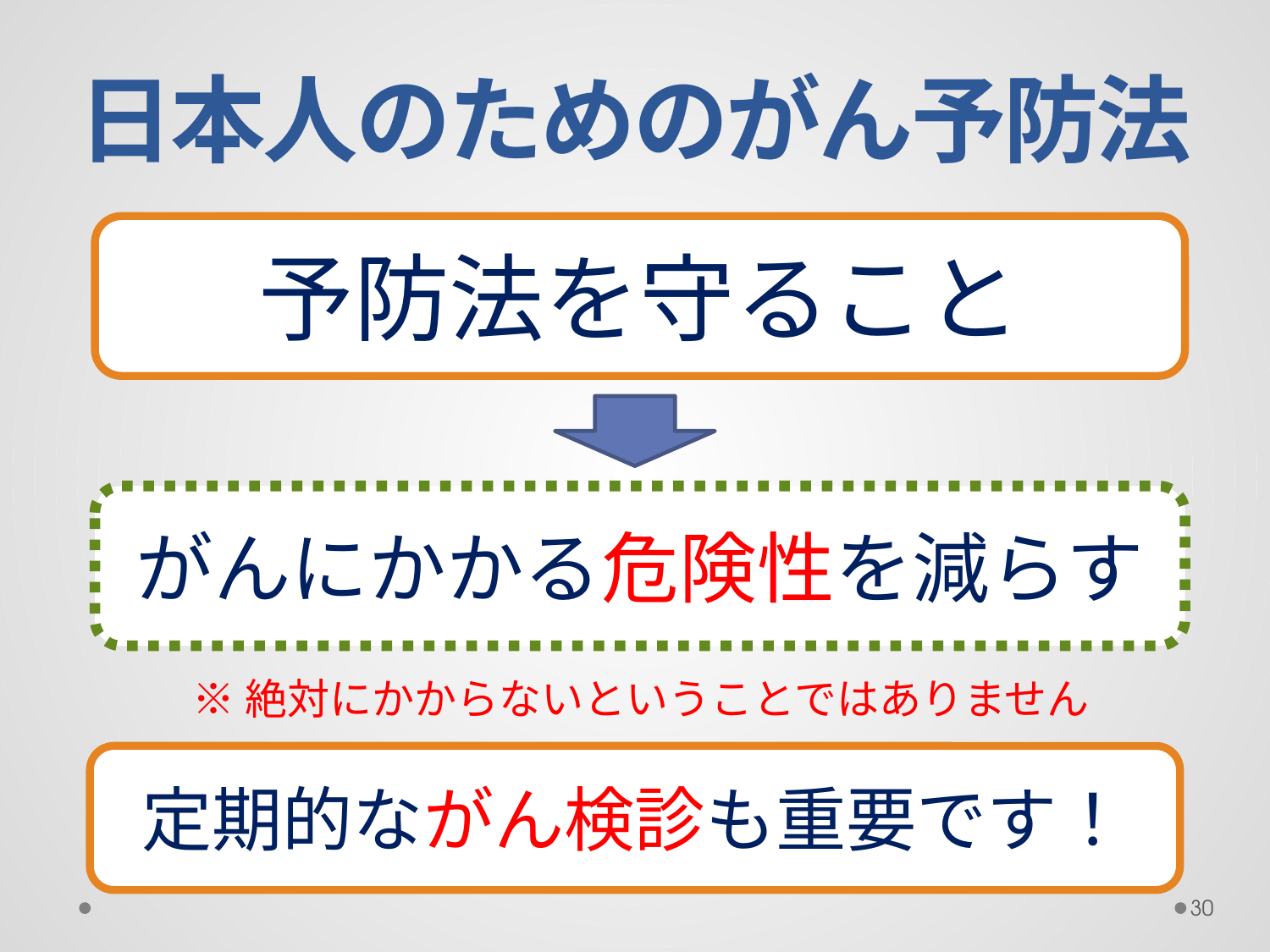

# 日本人のためのがん予防法
予防法を守ること

がんにかかる危険性を減らす
※絶対にかからないということではありません
定期的ながん検診も重要です！
30